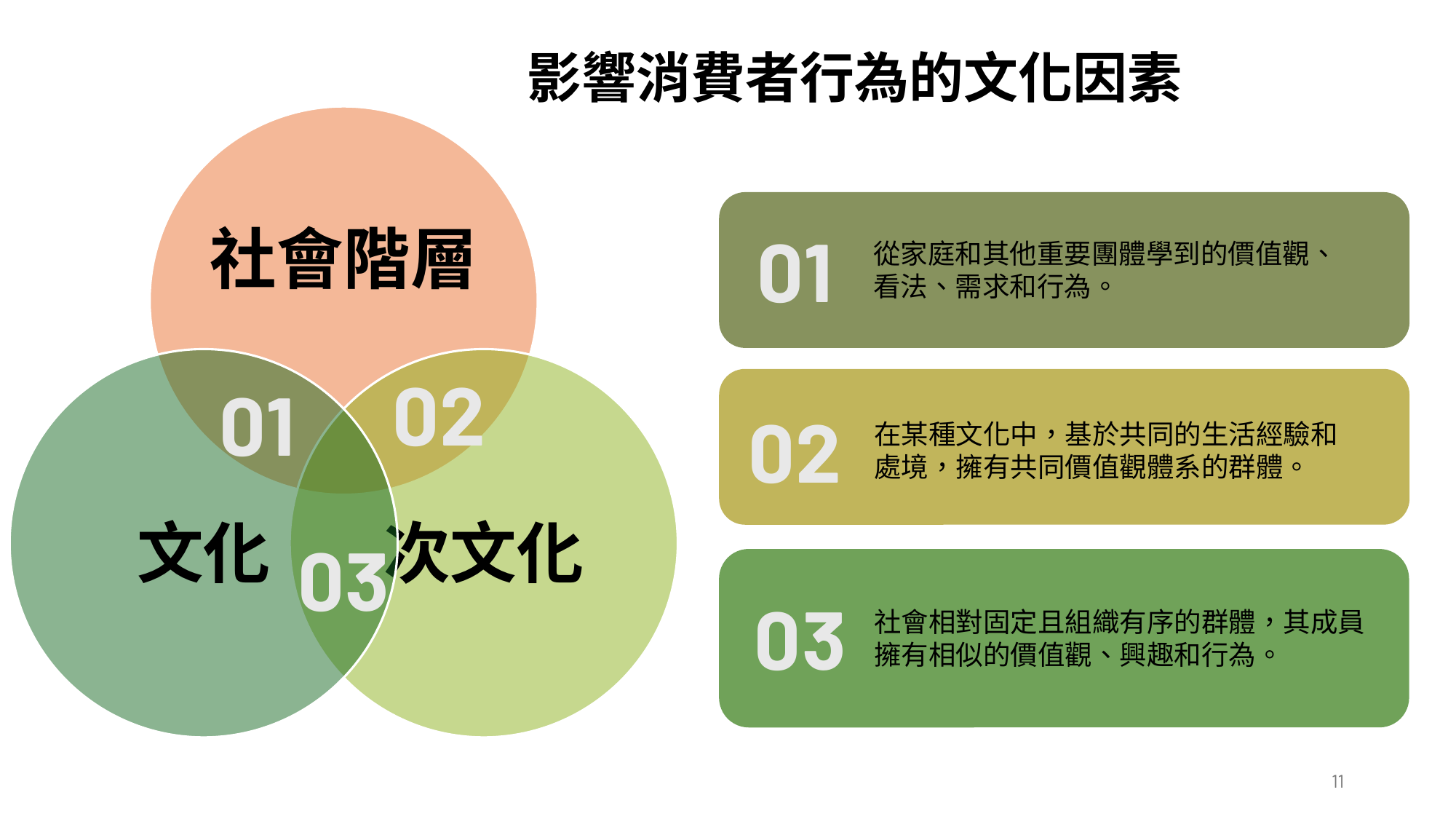

影響消費者行為的文化因素
社會階層
次文化
文化
02
01
03

01
從家庭和其他重要團體學到的價值觀、
看法、需求和行為。

02
在某種文化中，基於共同的生活經驗和
處境，擁有共同價值觀體系的群體。

03
社會相對固定且組織有序的群體，其成員
擁有相似的價值觀、興趣和行為。
11